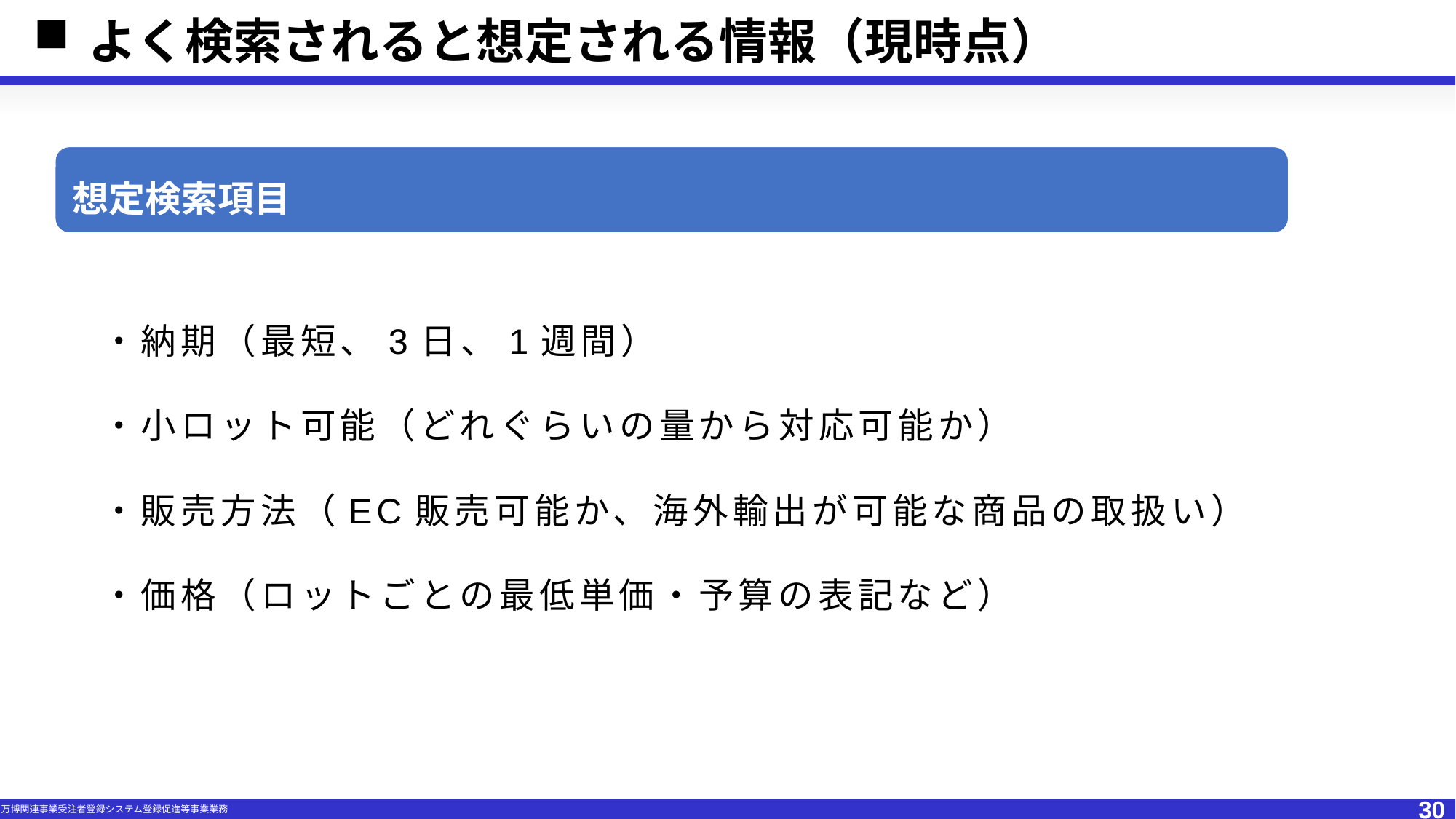

# よく検索されると想定される情報（現時点）

想定検索項目
・納期（最短、3日、1週間）
・小ロット可能（どれぐらいの量から対応可能か）
・販売方法（EC販売可能か、海外輸出が可能な商品の取扱い）
・価格（ロットごとの最低単価・予算の表記など）
30